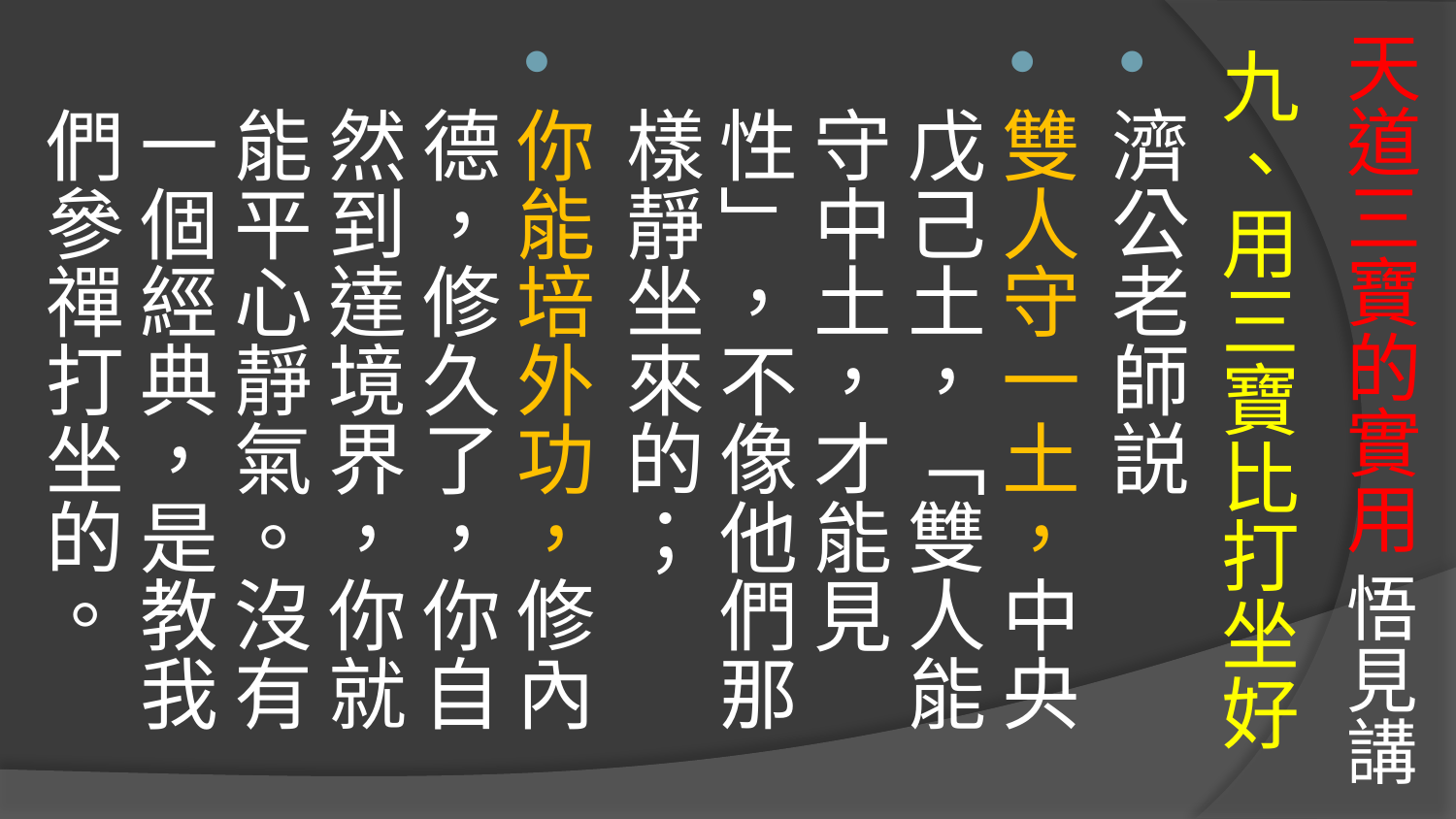

# 天道三寶的實用 悟見講
九、用三寶比打坐好
濟公老師説
雙人守一土，中央戊己土，「雙人能守中土，才能見性」，不像他們那樣靜坐來的；
你能培外功，修內德，修久了，你自然到達境界，你就能平心靜氣。沒有一個經典，是教我們參禪打坐的。